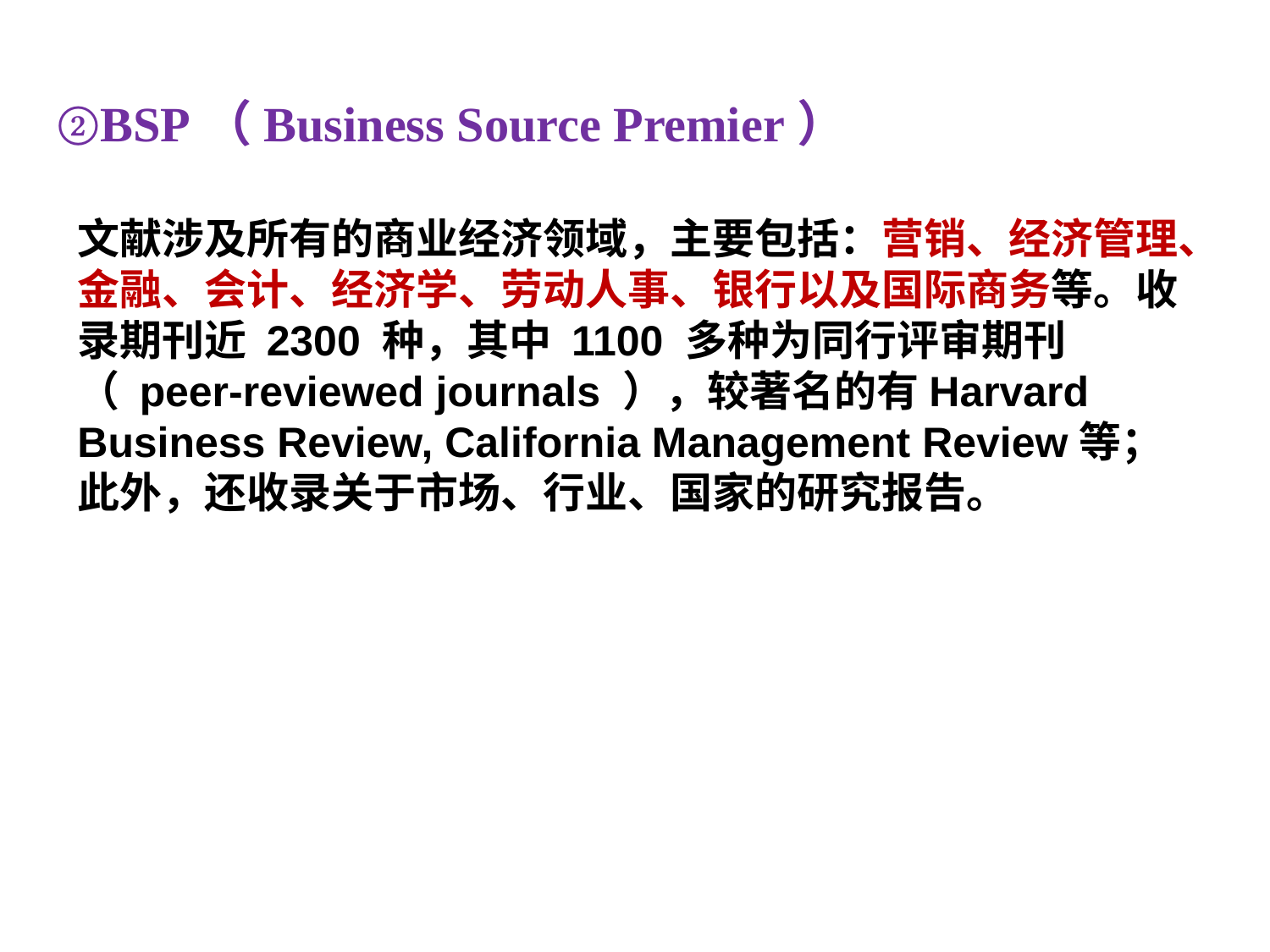

②BSP（Business Source Premier）
文献涉及所有的商业经济领域，主要包括：营销、经济管理、金融、会计、经济学、劳动人事、银行以及国际商务等。收录期刊近 2300 种，其中 1100 多种为同行评审期刊（ peer-reviewed journals ），较著名的有Harvard Business Review, California Management Review等；此外，还收录关于市场、行业、国家的研究报告。